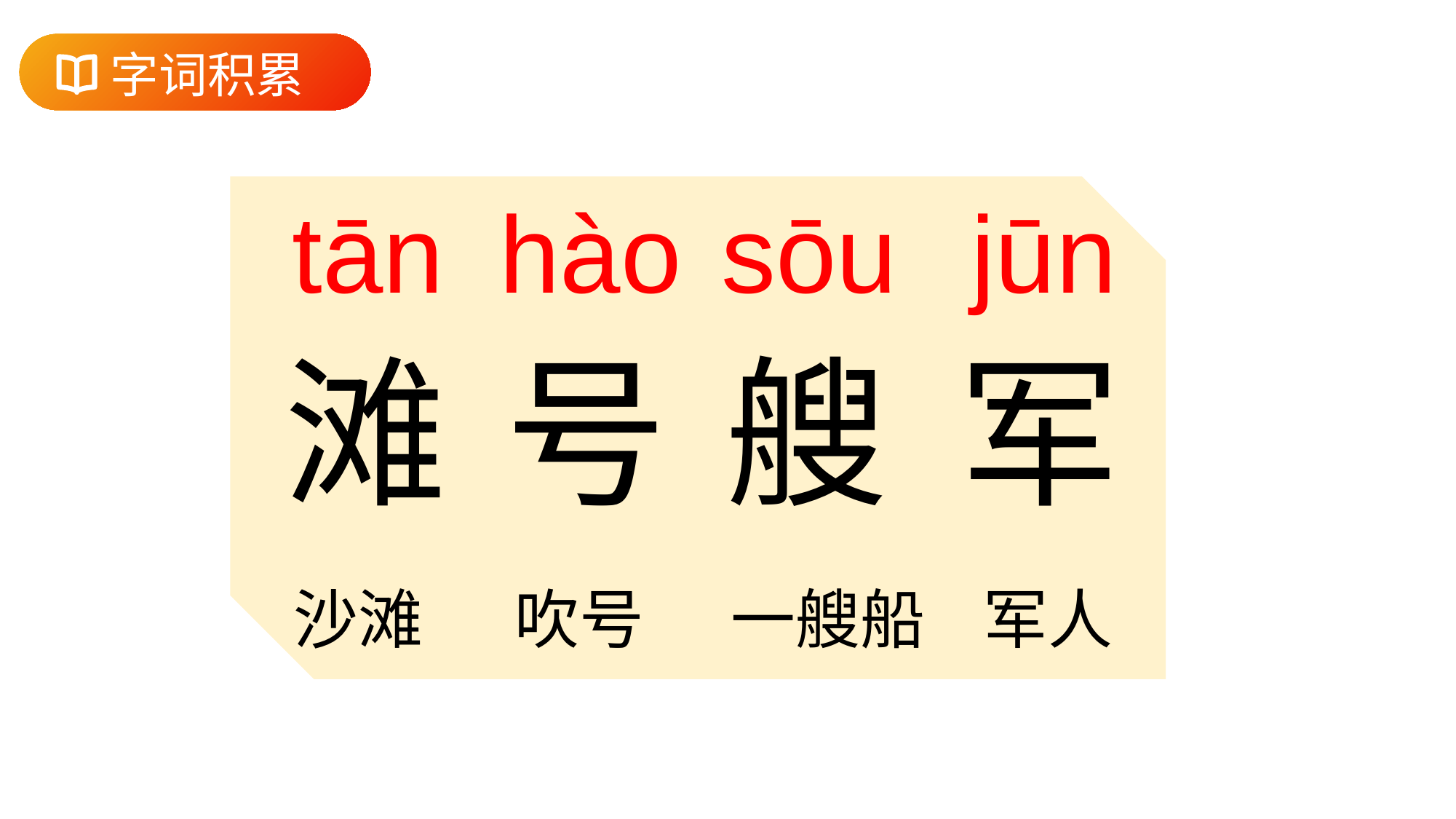

字词积累

tān

hào
sōu
jūn
滩
号
艘
军
沙滩
吹号
一艘船
军人